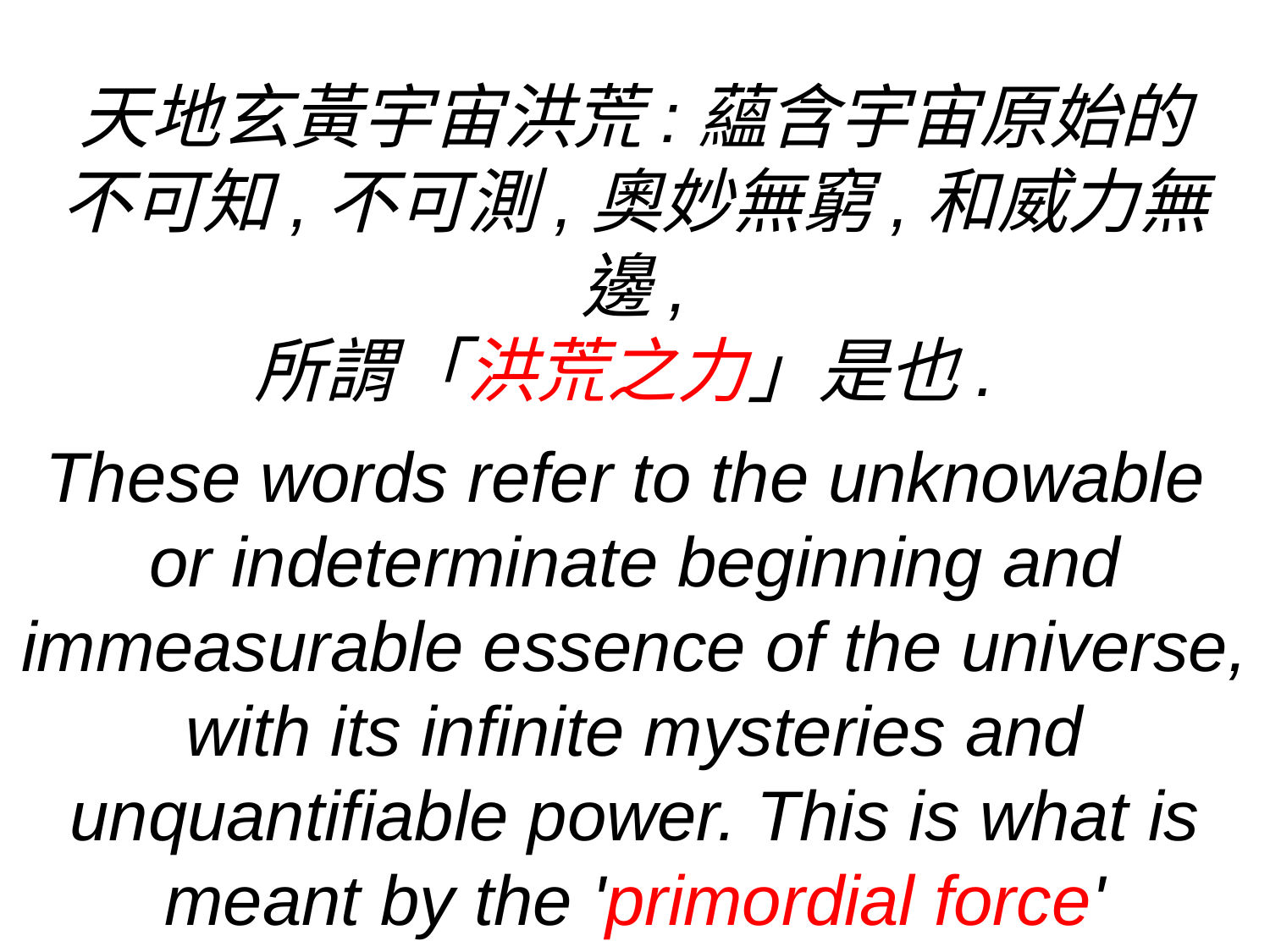

天地玄黃宇宙洪荒:蘊含宇宙原始的
不可知,不可測,奧妙無窮,和威力無邊,
所謂「洪荒之力」是也.
These words refer to the unknowable
or indeterminate beginning and immeasurable essence of the universe, with its infinite mysteries and unquantifiable power. This is what is meant by the 'primordial force'